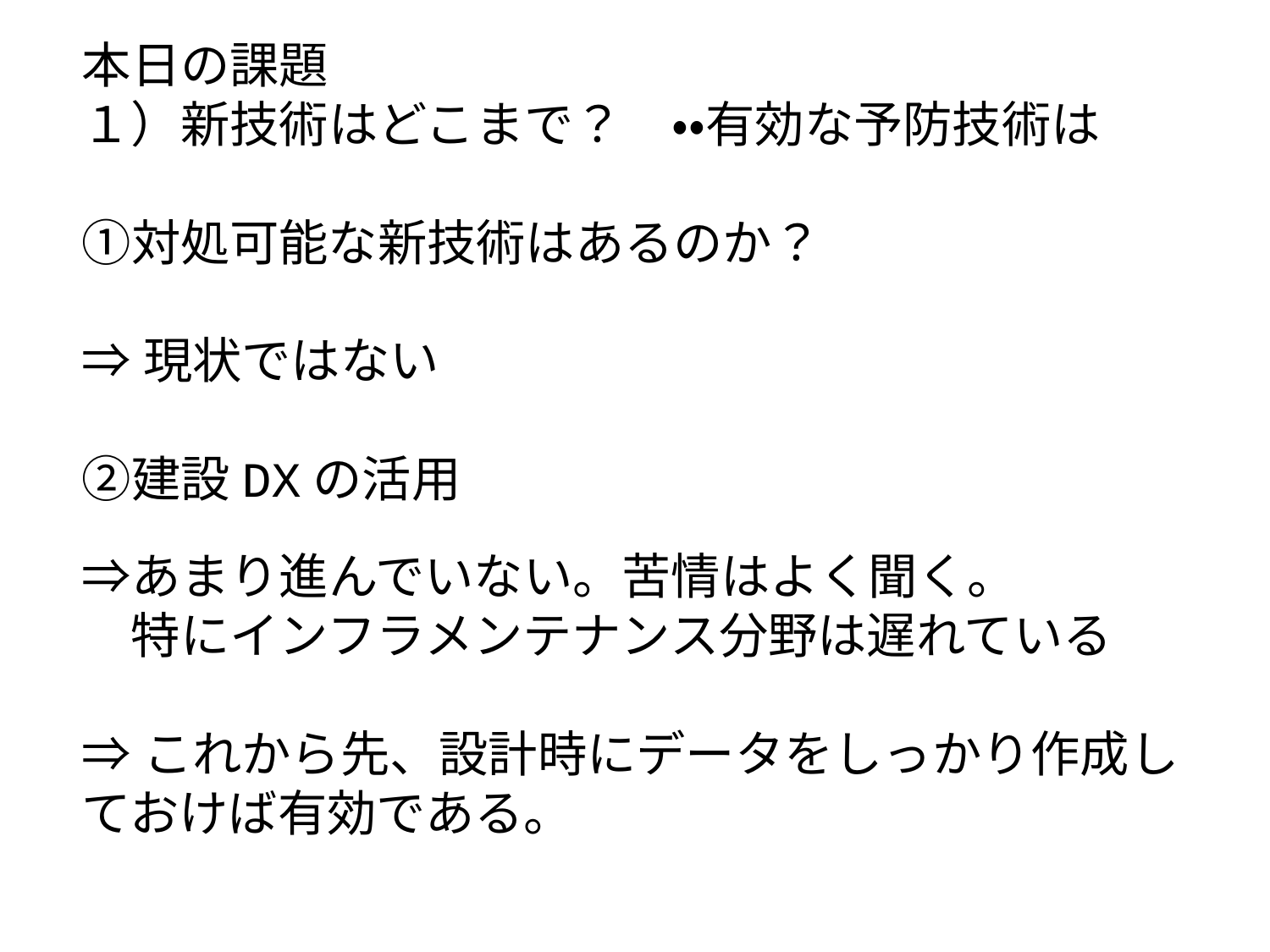

本日の課題
１）新技術はどこまで？　・・有効な予防技術は　
①対処可能な新技術はあるのか？

⇒現状ではない
②建設DXの活用
⇒あまり進んでいない。苦情はよく聞く。
　特にインフラメンテナンス分野は遅れている

⇒これから先、設計時にデータをしっかり作成しておけば有効である。